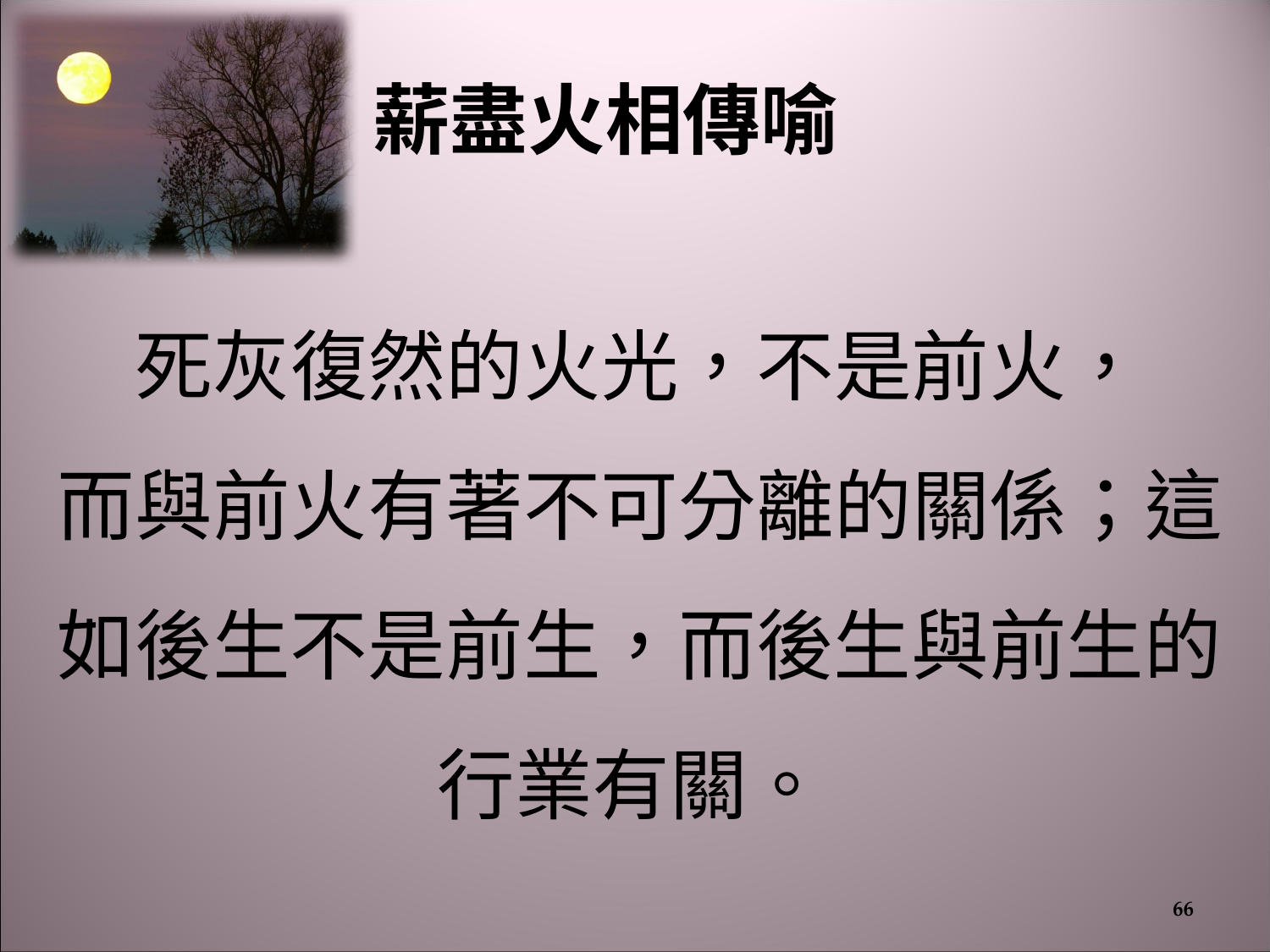

# 薪盡火相傳喻
死灰復然的火光，不是前火，
而與前火有著不可分離的關係；這如後生不是前生，而後生與前生的行業有關。

66